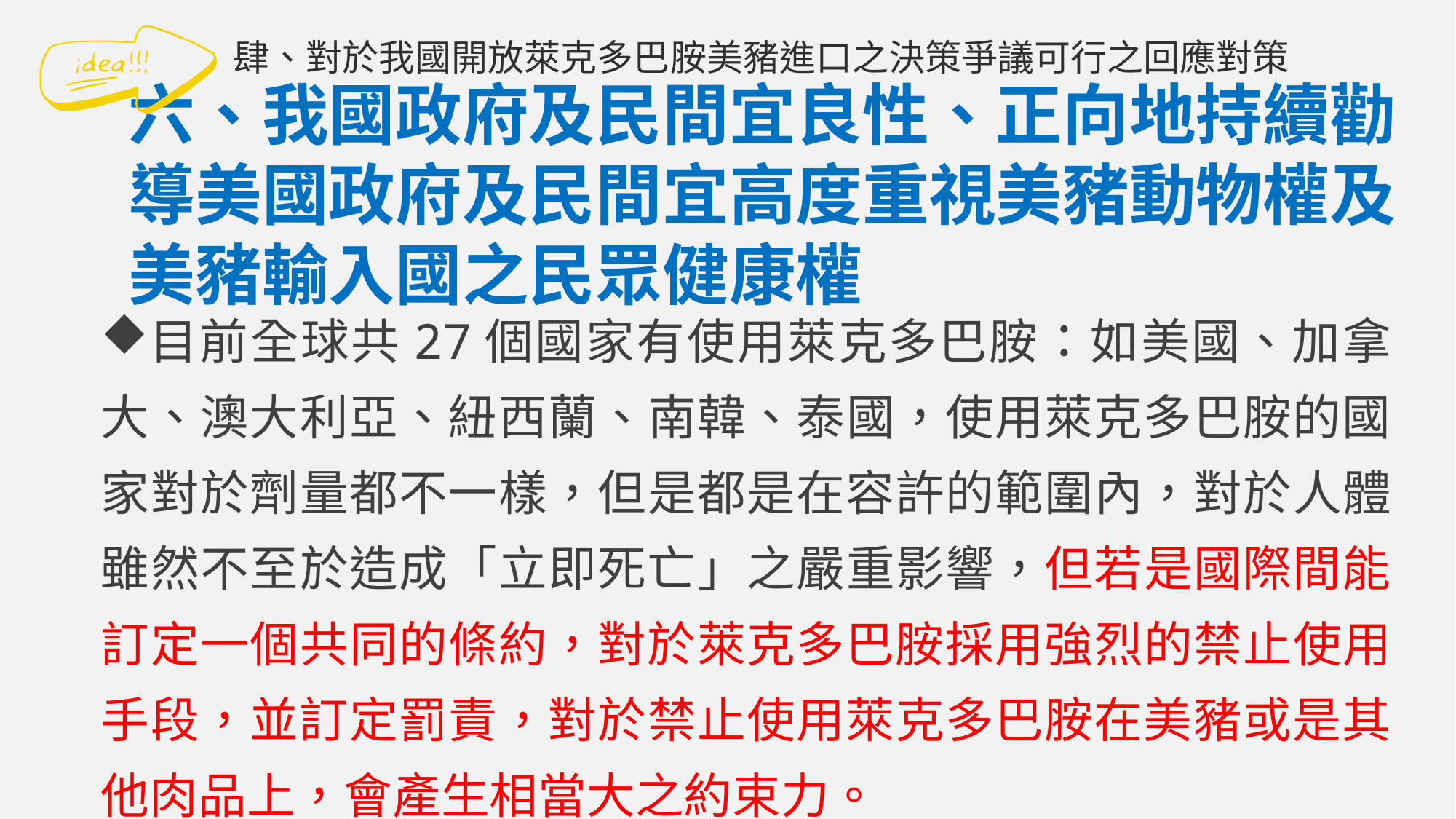

肆、對於我國開放萊克多巴胺美豬進口之決策爭議可行之回應對策
六、我國政府及民間宜良性、正向地持續勸導美國政府及民間宜高度重視美豬動物權及美豬輸入國之民眾健康權
目前全球共27個國家有使用萊克多巴胺：如美國、加拿大、澳大利亞、紐西蘭、南韓、泰國，使用萊克多巴胺的國家對於劑量都不一樣，但是都是在容許的範圍內，對於人體雖然不至於造成「立即死亡」之嚴重影響，但若是國際間能訂定一個共同的條約，對於萊克多巴胺採用強烈的禁止使用手段，並訂定罰責，對於禁止使用萊克多巴胺在美豬或是其他肉品上，會產生相當大之約束力。